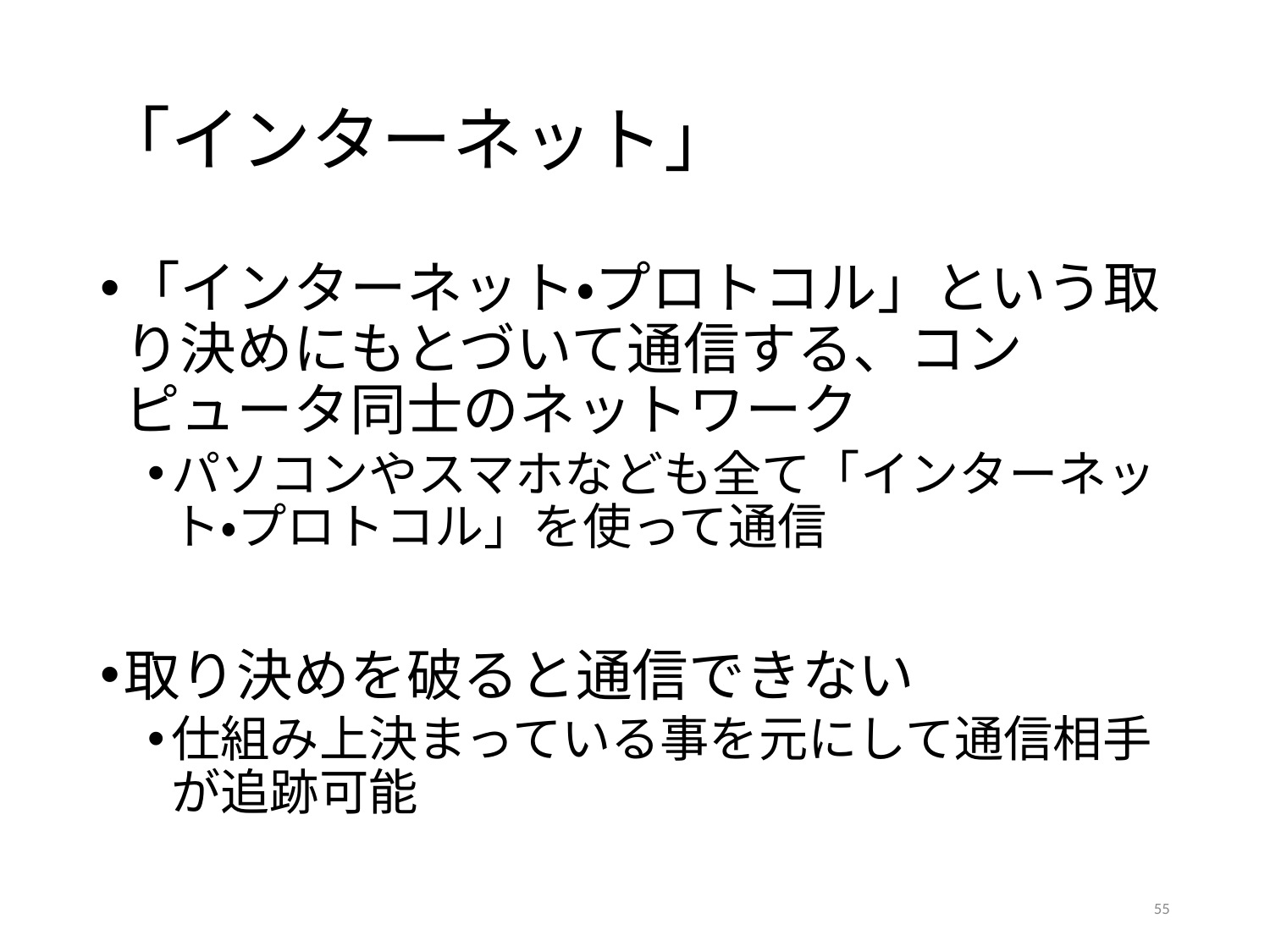

# 「インターネット」
「インターネット・プロトコル」という取り決めにもとづいて通信する、コンピュータ同士のネットワーク
パソコンやスマホなども全て「インターネット・プロトコル」を使って通信

取り決めを破ると通信できない
仕組み上決まっている事を元にして通信相手が追跡可能
55